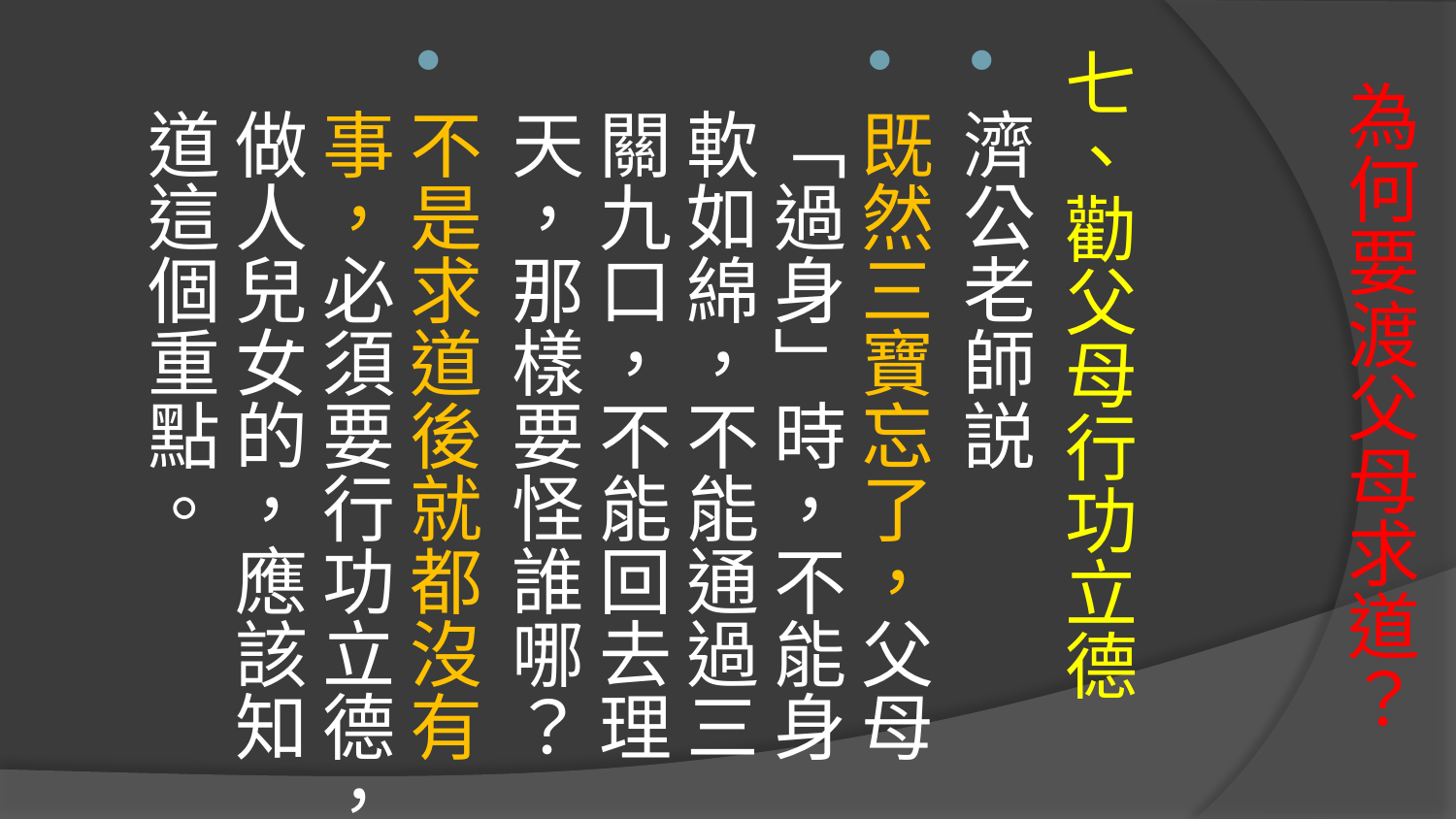

# 為何要渡父母求道？
七、勸父母行功立德
濟公老師説
既然三寶忘了，父母「過身」時，不能身軟如綿，不能通過三關九口，不能回去理天，那樣要怪誰哪？
不是求道後就都沒有事，必須要行功立德，做人兒女的，應該知道這個重點。